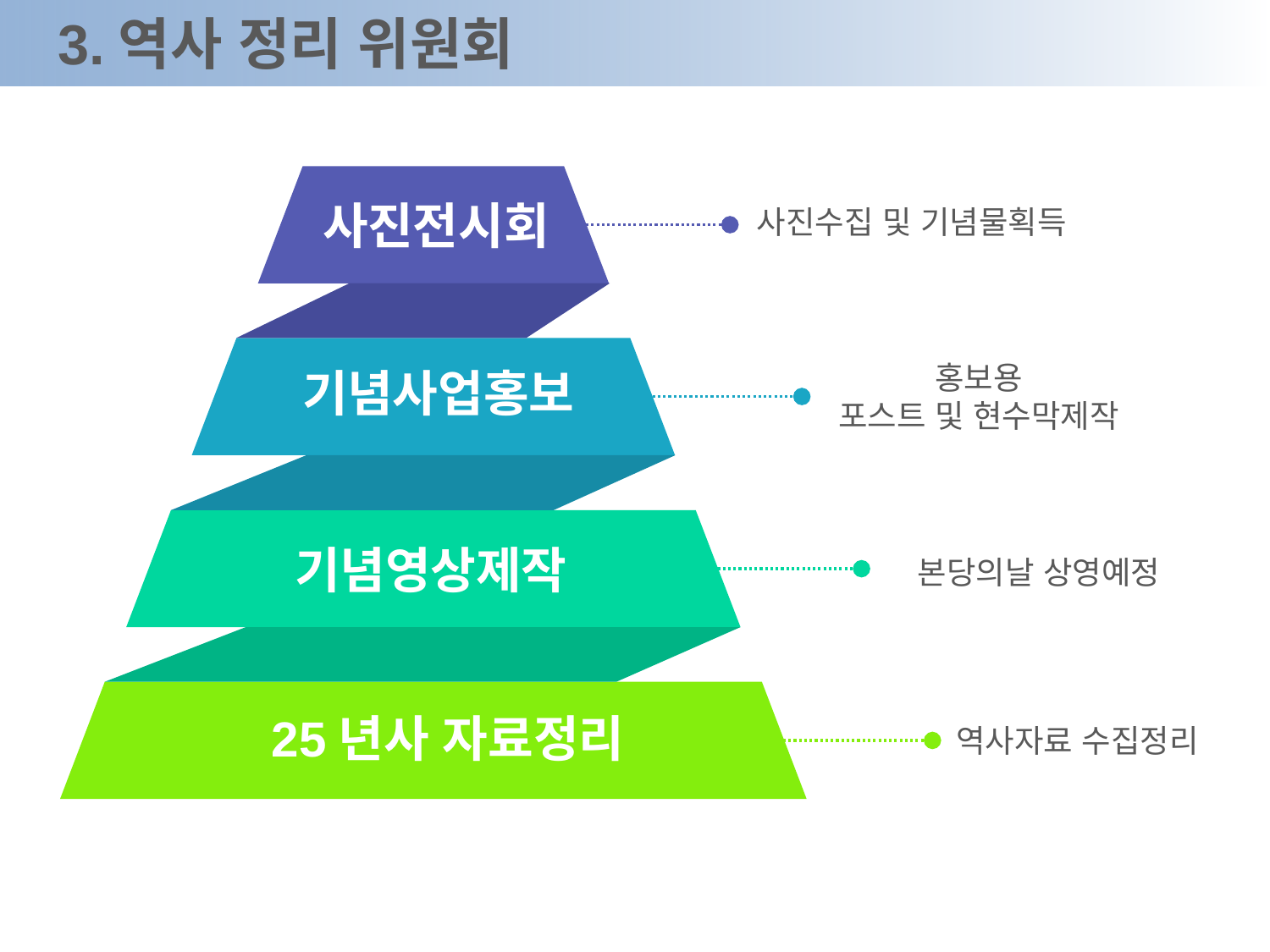

# 3.역사 정리 위원회

사진전시회
사진수집 및 기념물획득
홍보용
포스트 및 현수막제작
본당의날 상영예정
역사자료 수집정리
기념사업홍보
기념영상제작
25년사 자료정리